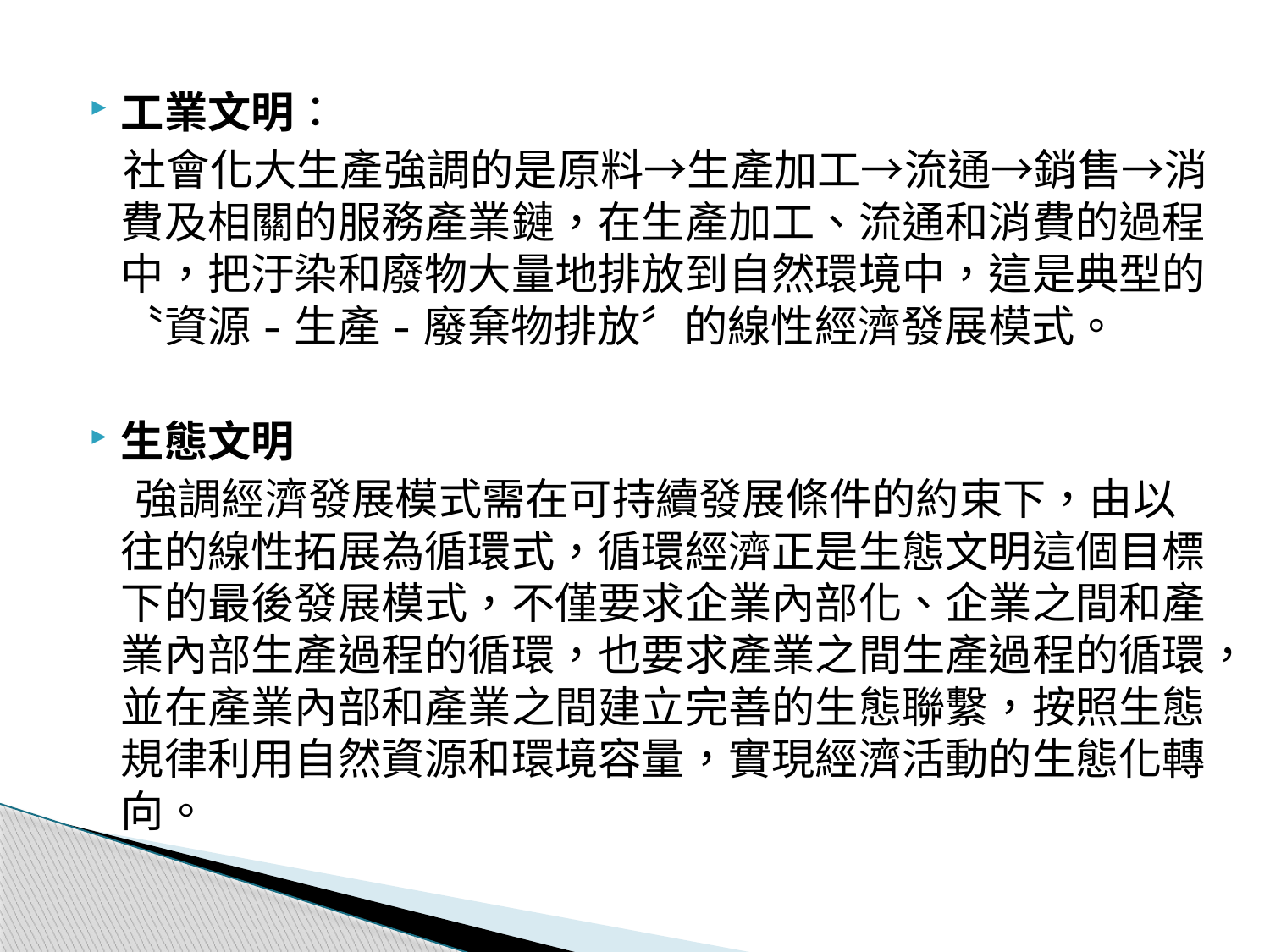

工業文明：
   社會化大生產強調的是原料→生產加工→流通→銷售→消費及相關的服務產業鏈，在生產加工、流通和消費的過程中，把汙染和廢物大量地排放到自然環境中，這是典型的〝資源-生產-廢棄物排放〞的線性經濟發展模式。

生態文明
    強調經濟發展模式需在可持續發展條件的約束下，由以往的線性拓展為循環式，循環經濟正是生態文明這個目標下的最後發展模式，不僅要求企業內部化、企業之間和產業內部生產過程的循環，也要求產業之間生產過程的循環，並在產業內部和產業之間建立完善的生態聯繫，按照生態規律利用自然資源和環境容量，實現經濟活動的生態化轉向。